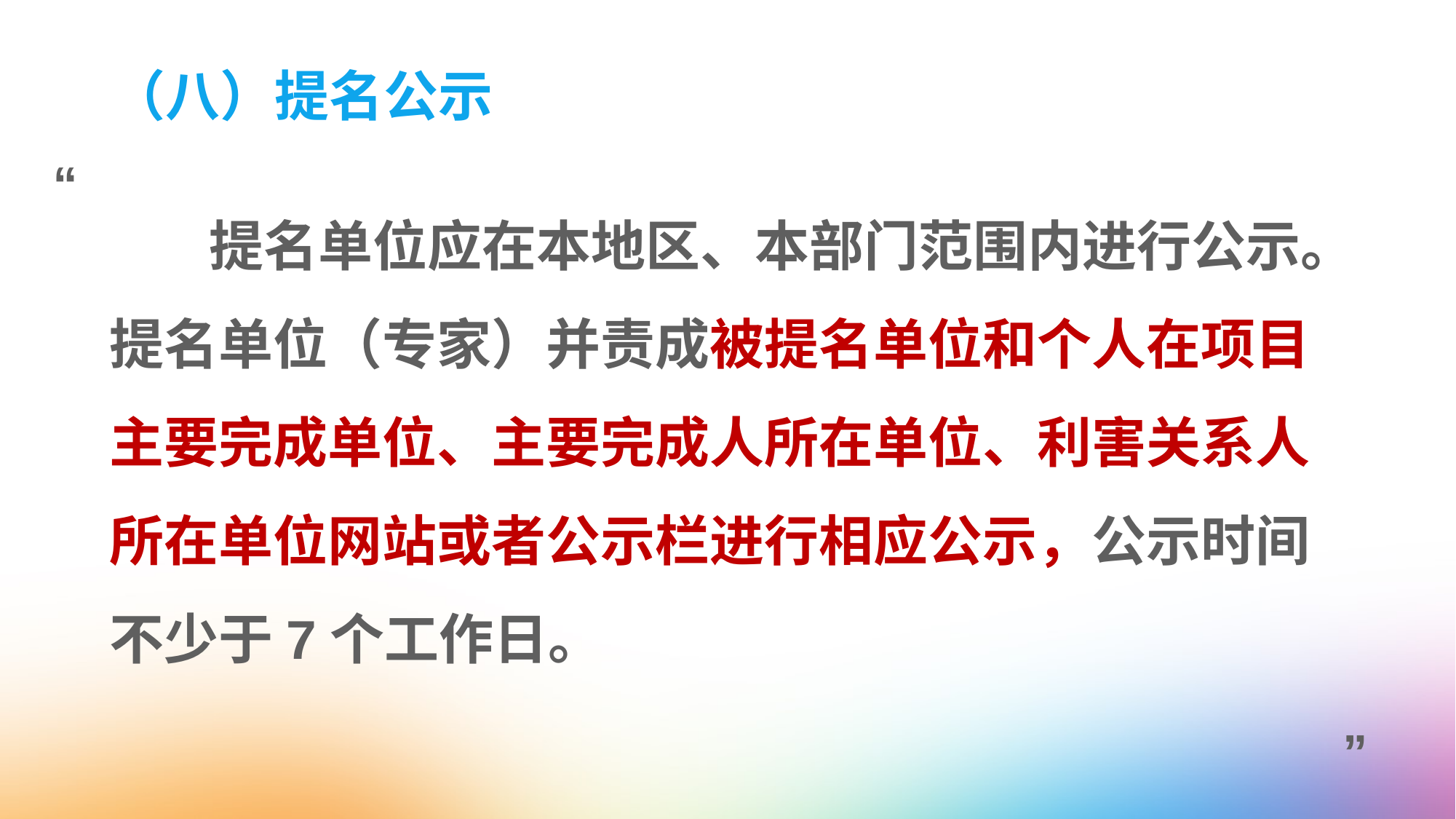

# （八）提名公示
“
        提名单位应在本地区、本部门范围内进行公示。提名单位（专家）并责成被提名单位和个人在项目主要完成单位、主要完成人所在单位、利害关系人所在单位网站或者公示栏进行相应公示，公示时间不少于7个工作日。
”